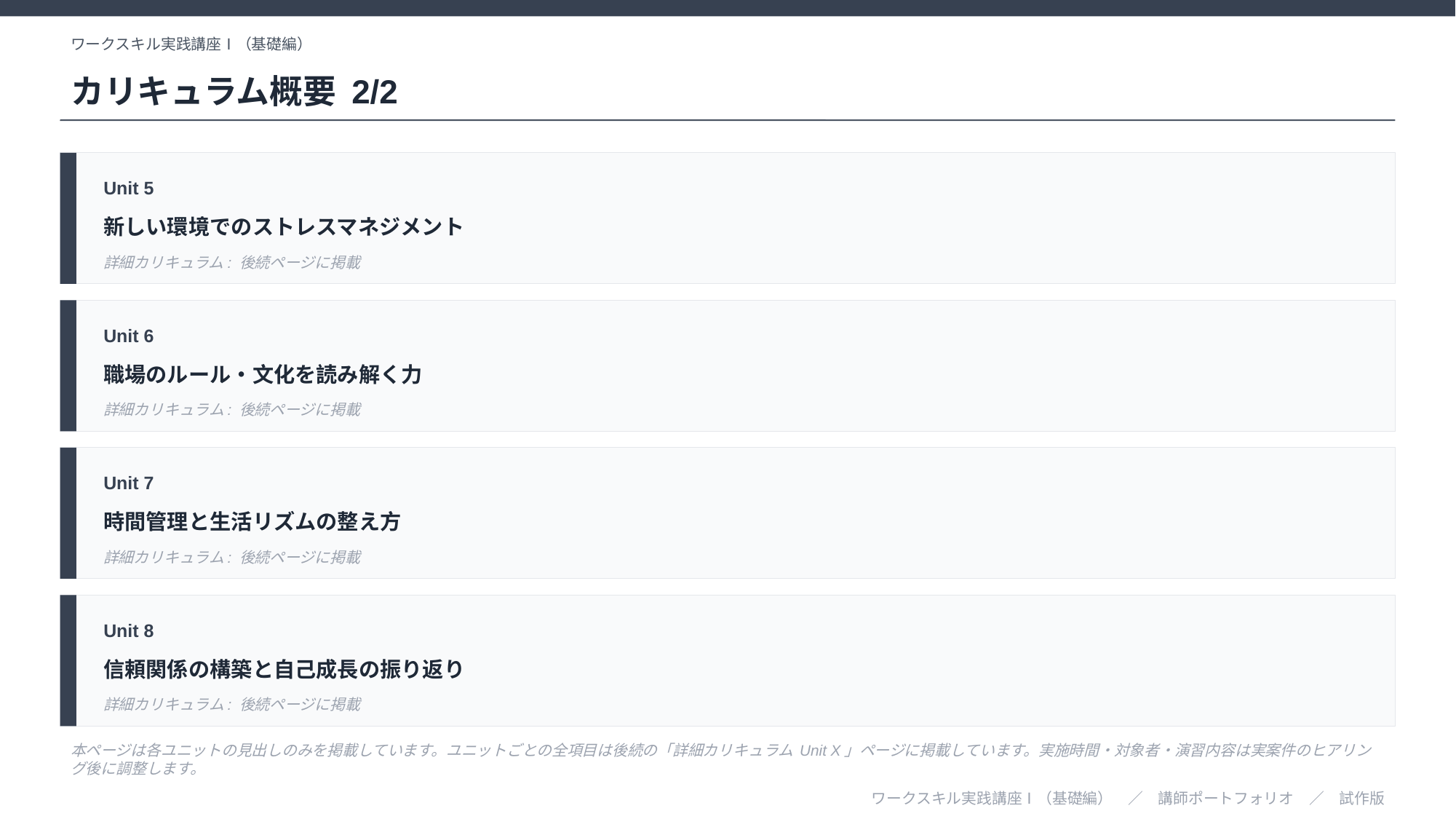

ワークスキル実践講座Ⅰ（基礎編）
カリキュラム概要 2/2

Unit 5
新しい環境でのストレスマネジメント
詳細カリキュラム: 後続ページに掲載

Unit 6
職場のルール・文化を読み解く力
詳細カリキュラム: 後続ページに掲載

Unit 7
時間管理と生活リズムの整え方
詳細カリキュラム: 後続ページに掲載

Unit 8
信頼関係の構築と自己成長の振り返り
詳細カリキュラム: 後続ページに掲載
本ページは各ユニットの見出しのみを掲載しています。ユニットごとの全項目は後続の「詳細カリキュラム Unit X」ページに掲載しています。実施時間・対象者・演習内容は実案件のヒアリング後に調整します。
ワークスキル実践講座Ⅰ（基礎編）　／　講師ポートフォリオ　／　試作版